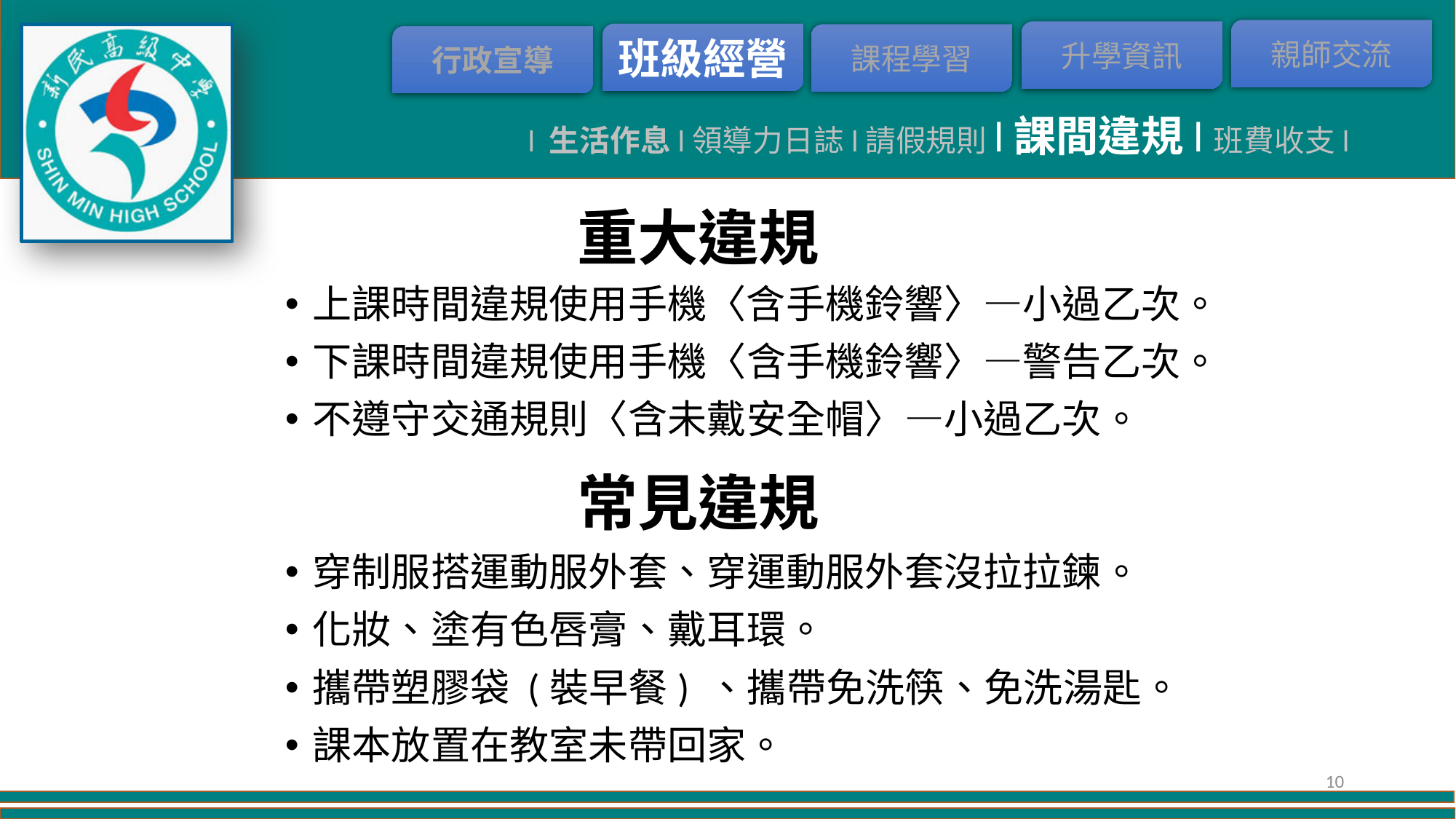

l 生活作息l領導力日誌l請假規則l課間違規l班費收支l
重大違規
上課時間違規使用手機〈含手機鈴響〉—小過乙次。
下課時間違規使用手機〈含手機鈴響〉—警告乙次。
不遵守交通規則〈含未戴安全帽〉—小過乙次。

常見違規

穿制服搭運動服外套、穿運動服外套沒拉拉鍊。
化妝、塗有色唇膏、戴耳環。
攜帶塑膠袋 (裝早餐) 、攜帶免洗筷、免洗湯匙。
課本放置在教室未帶回家。

10